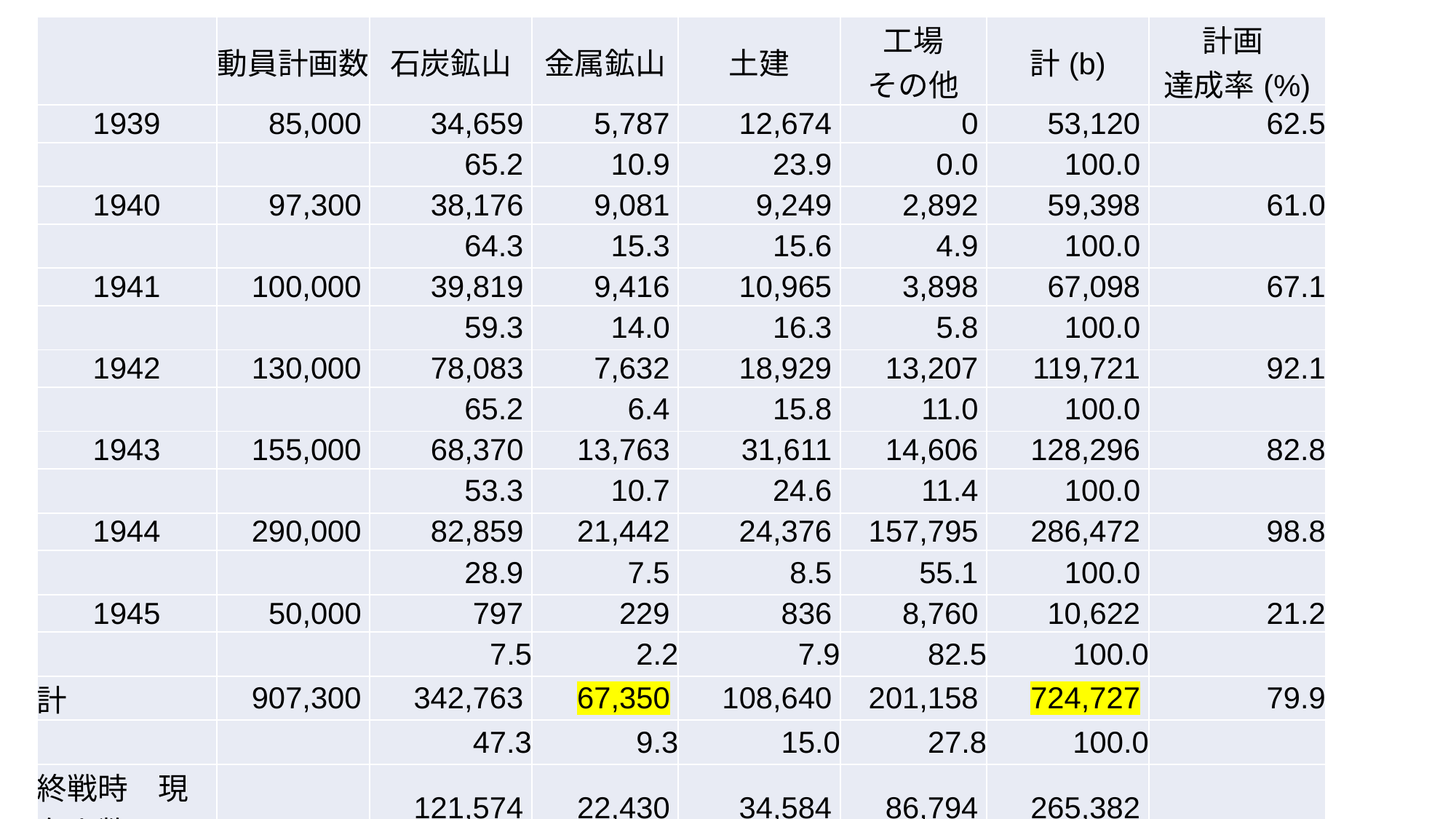

|  | 動員計画数 | 石炭鉱山 | 金属鉱山 | 土建 | 工場 その他 | 計(b) | 計画 達成率(%) |
| --- | --- | --- | --- | --- | --- | --- | --- |
| 1939 | 85,000 | 34,659 | 5,787 | 12,674 | 0 | 53,120 | 62.5 |
|  |  | 65.2 | 10.9 | 23.9 | 0.0 | 100.0 |  |
| 1940 | 97,300 | 38,176 | 9,081 | 9,249 | 2,892 | 59,398 | 61.0 |
|  |  | 64.3 | 15.3 | 15.6 | 4.9 | 100.0 |  |
| 1941 | 100,000 | 39,819 | 9,416 | 10,965 | 3,898 | 67,098 | 67.1 |
|  |  | 59.3 | 14.0 | 16.3 | 5.8 | 100.0 |  |
| 1942 | 130,000 | 78,083 | 7,632 | 18,929 | 13,207 | 119,721 | 92.1 |
|  |  | 65.2 | 6.4 | 15.8 | 11.0 | 100.0 |  |
| 1943 | 155,000 | 68,370 | 13,763 | 31,611 | 14,606 | 128,296 | 82.8 |
|  |  | 53.3 | 10.7 | 24.6 | 11.4 | 100.0 |  |
| 1944 | 290,000 | 82,859 | 21,442 | 24,376 | 157,795 | 286,472 | 98.8 |
|  |  | 28.9 | 7.5 | 8.5 | 55.1 | 100.0 |  |
| 1945 | 50,000 | 797 | 229 | 836 | 8,760 | 10,622 | 21.2 |
|  |  | 7.5 | 2.2 | 7.9 | 82.5 | 100.0 |  |
| 計 | 907,300 | 342,763 | 67,350 | 108,640 | 201,158 | 724,727 | 79.9 |
|  |  | 47.3 | 9.3 | 15.0 | 27.8 | 100.0 |  |
| 終戦時　現在人数 |  | 121,574 | 22,430 | 34,584 | 86,794 | 265,382 |  |
|  |  | 45.8 | 8.5 | 13.0 | 32.7 | 100.0 |  |
# Cvxhj